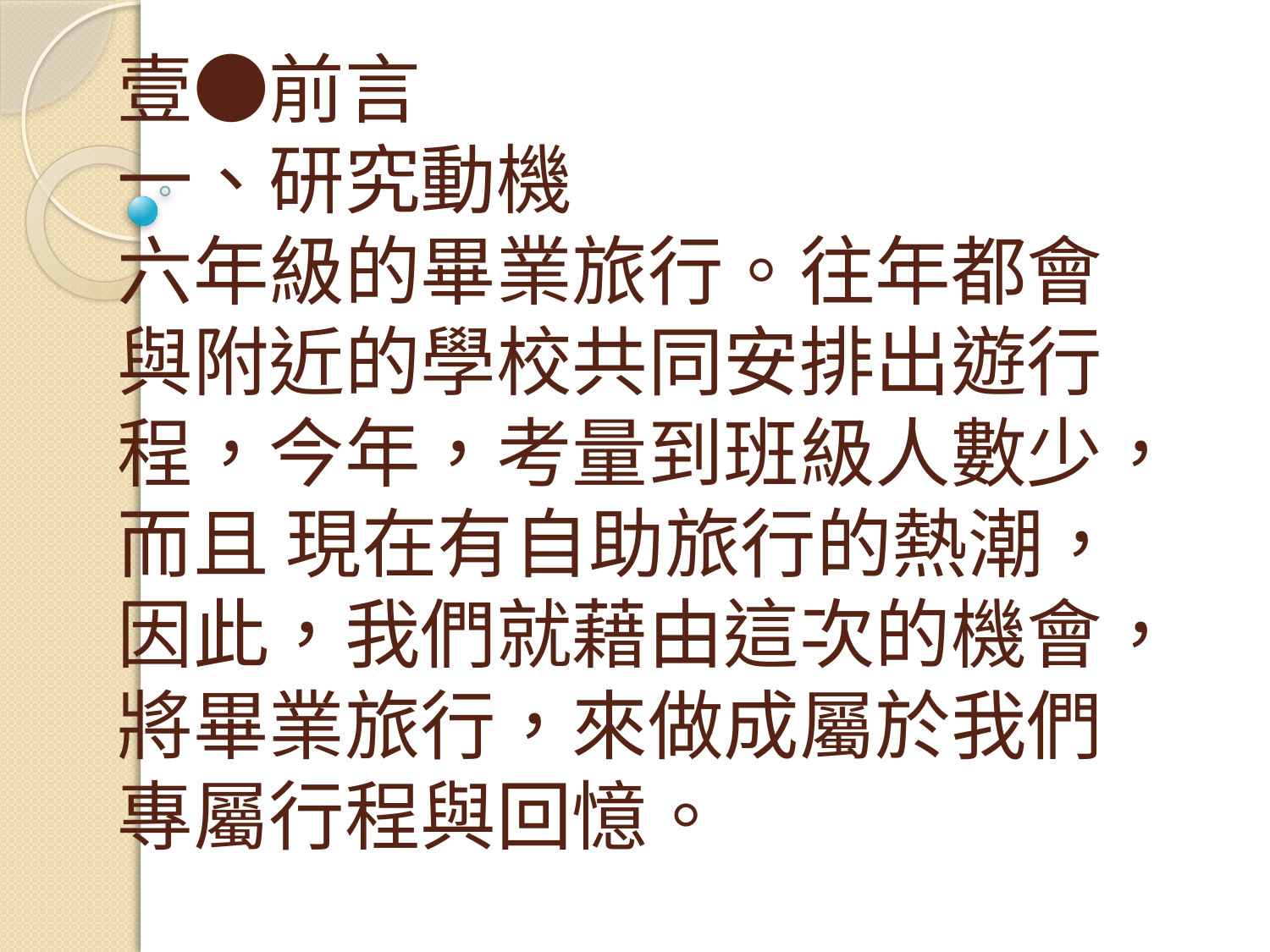

# 壹●前言 一、研究動機 六年級的畢業旅行。往年都會與附近的學校共同安排出遊行程，今年，考量到班級人數少，而且 現在有自助旅行的熱潮，因此，我們就藉由這次的機會，將畢業旅行，來做成屬於我們專屬行程與回憶。